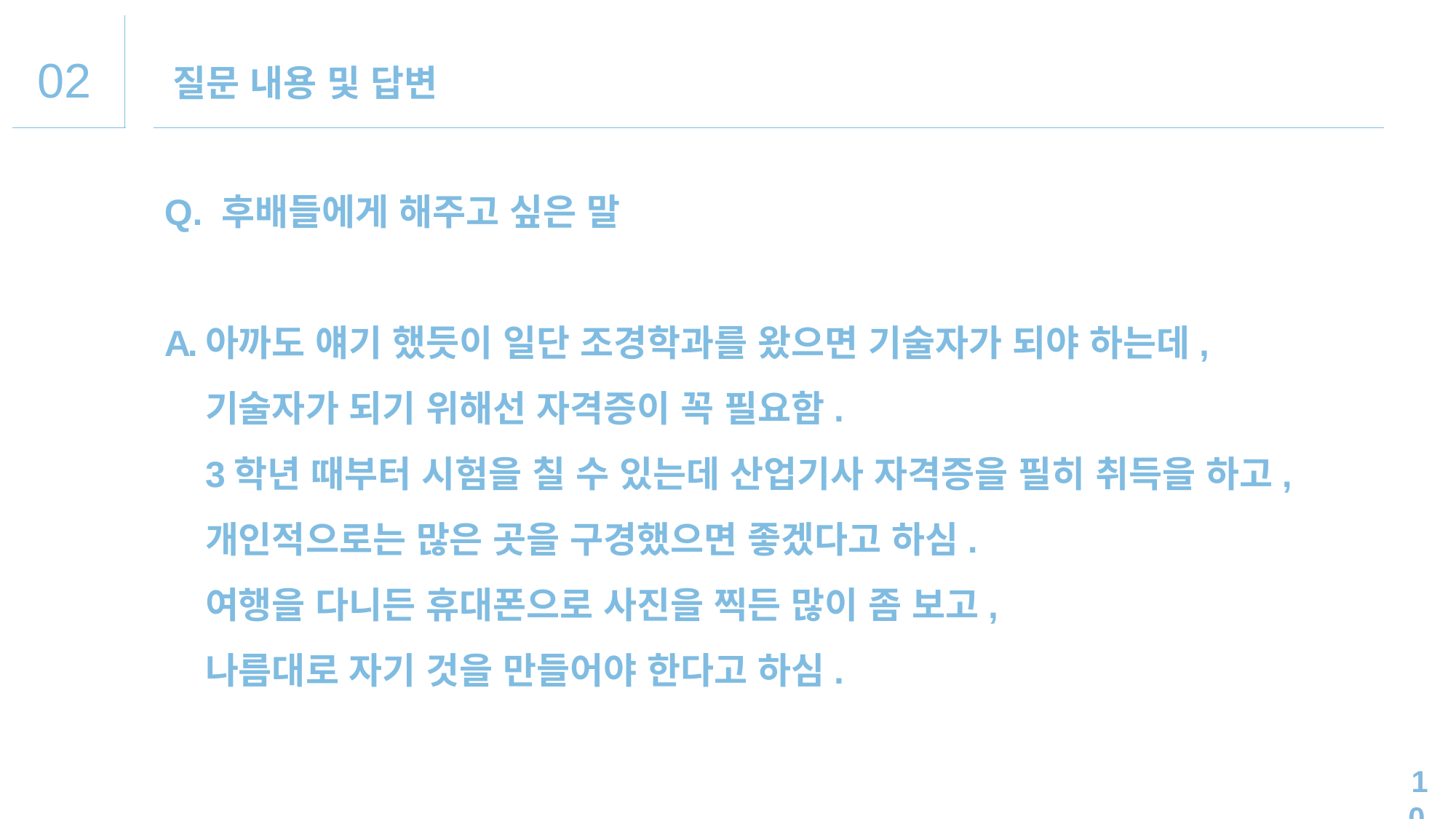

02
질문 내용 및 답변
Q. 후배들에게 해주고 싶은 말

아까도 얘기 했듯이 일단 조경학과를 왔으면 기술자가 되야 하는데,
기술자가 되기 위해선 자격증이 꼭 필요함.
3학년 때부터 시험을 칠 수 있는데 산업기사 자격증을 필히 취득을 하고,
개인적으로는 많은 곳을 구경했으면 좋겠다고 하심.
여행을 다니든 휴대폰으로 사진을 찍든 많이 좀 보고,
나름대로 자기 것을 만들어야 한다고 하심.
10